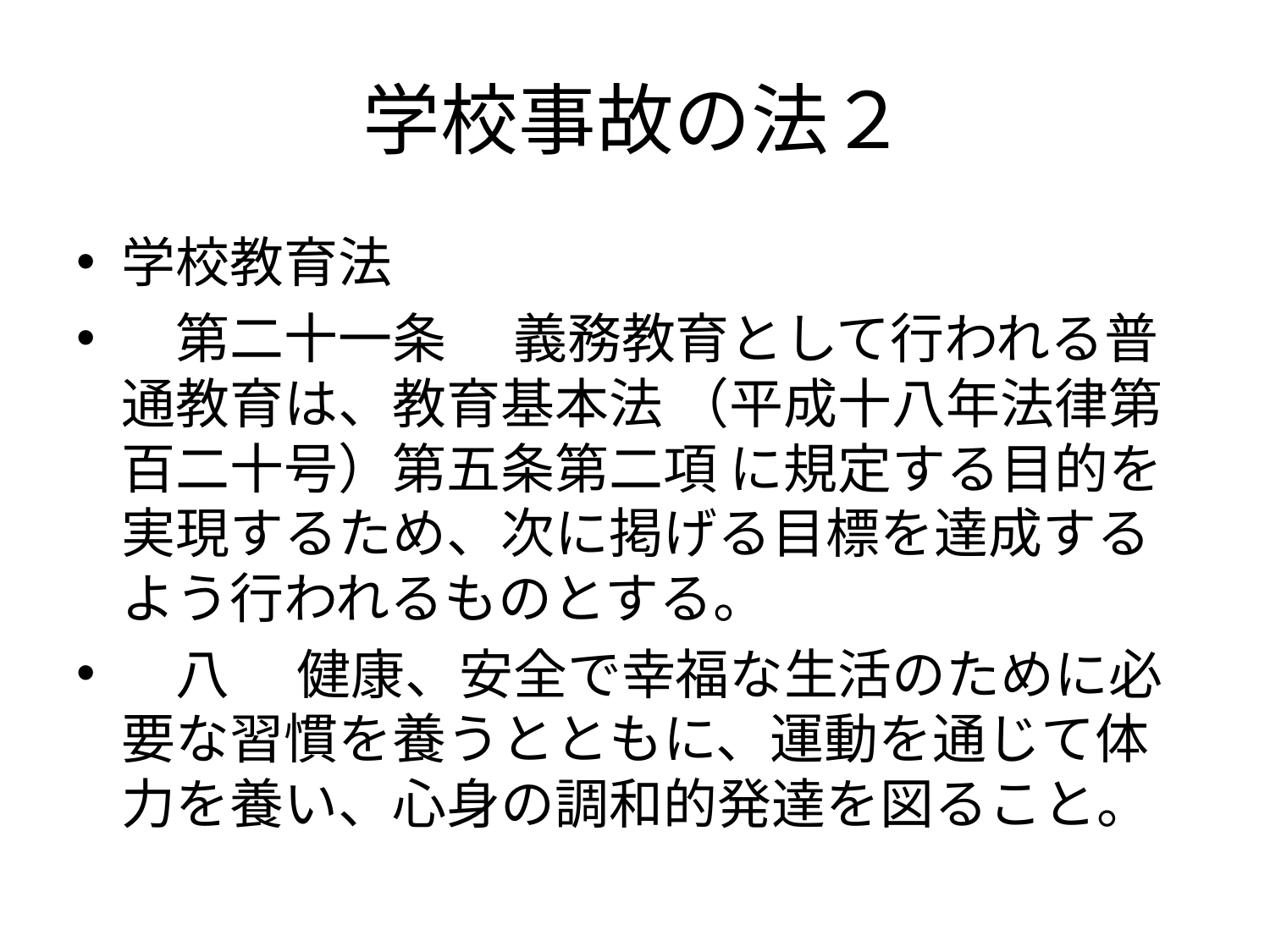

# 学校事故の法２
学校教育法
　第二十一条 　義務教育として行われる普通教育は、教育基本法 （平成十八年法律第百二十号）第五条第二項 に規定する目的を実現するため、次に掲げる目標を達成するよう行われるものとする。
　八 　健康、安全で幸福な生活のために必要な習慣を養うとともに、運動を通じて体力を養い、心身の調和的発達を図ること。